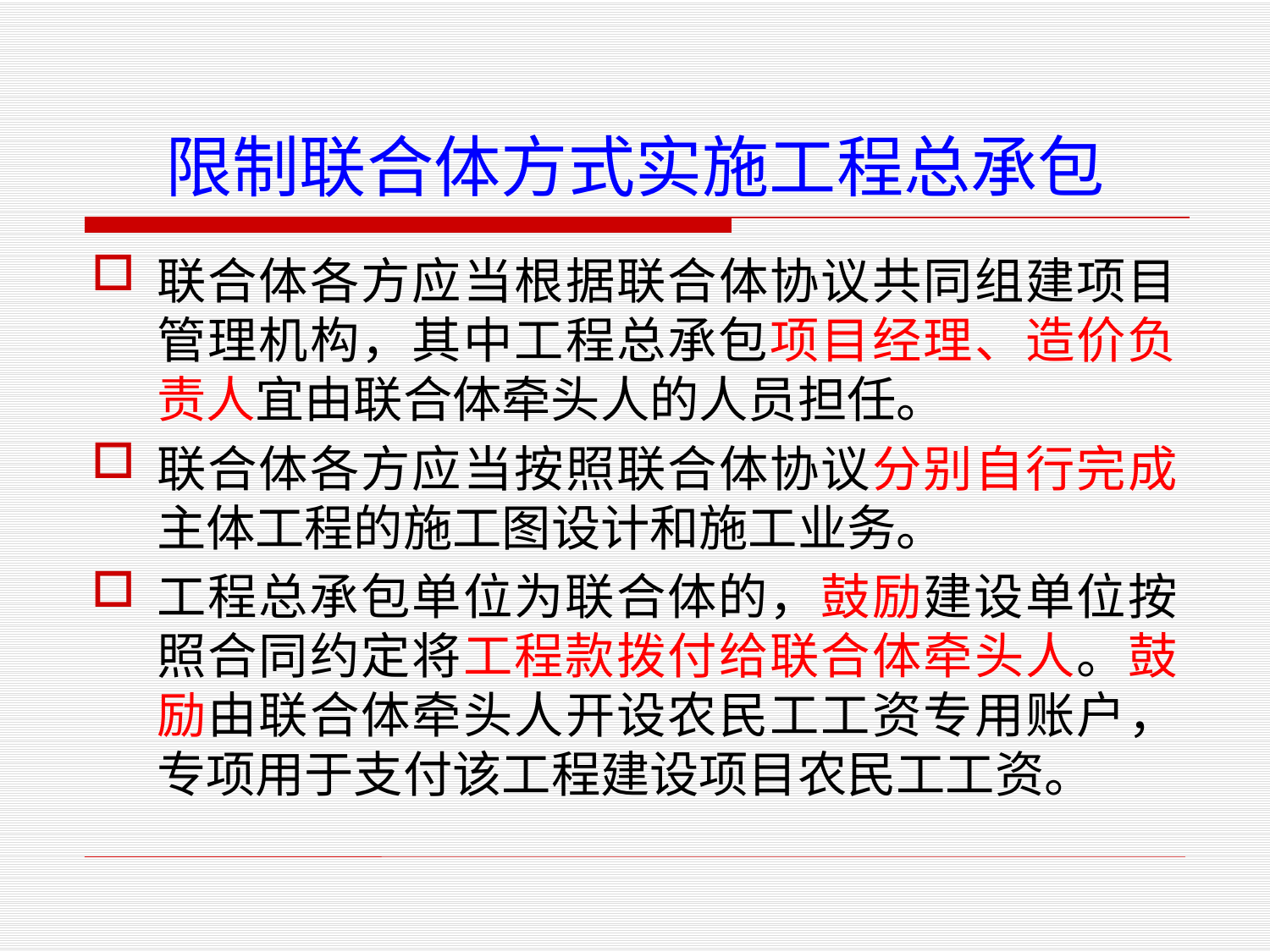

# 限制联合体方式实施工程总承包
联合体各方应当根据联合体协议共同组建项目管理机构，其中工程总承包项目经理、造价负责人宜由联合体牵头人的人员担任。
联合体各方应当按照联合体协议分别自行完成主体工程的施工图设计和施工业务。
工程总承包单位为联合体的，鼓励建设单位按照合同约定将工程款拨付给联合体牵头人。鼓励由联合体牵头人开设农民工工资专用账户，专项用于支付该工程建设项目农民工工资。